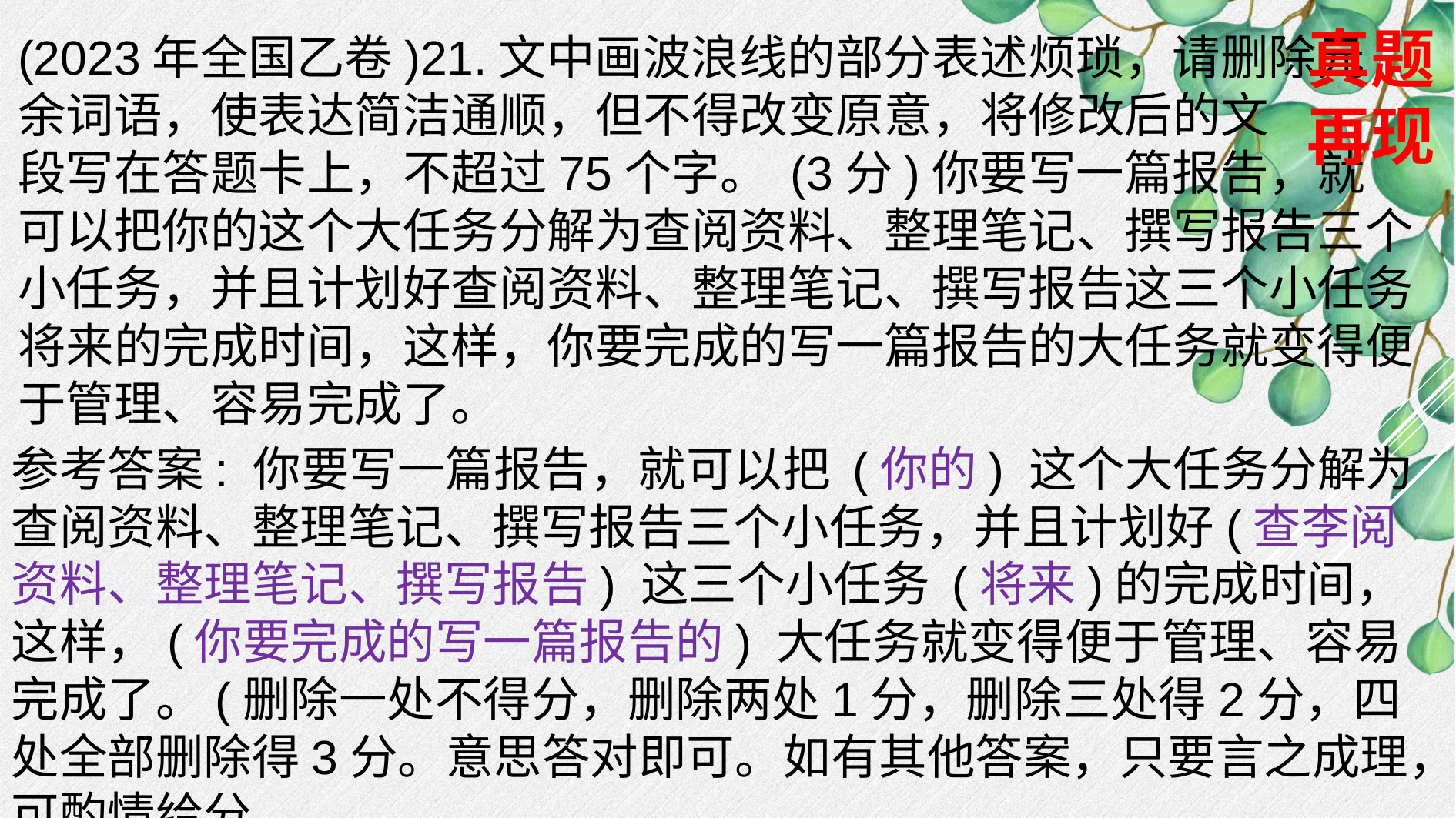

真题
再现
(2023年全国乙卷)21.文中画波浪线的部分表述烦琐，请删除元
余词语，使表达简洁通顺，但不得改变原意，将修改后的文
段写在答题卡上，不超过75个字。 (3分)你要写一篇报告，就
可以把你的这个大任务分解为查阅资料、整理笔记、撰写报告三个小任务，并且计划好查阅资料、整理笔记、撰写报告这三个小任务将来的完成时间，这样，你要完成的写一篇报告的大任务就变得便于管理、容易完成了。
参考答案: 你要写一篇报告，就可以把 (你的) 这个大任务分解为查阅资料、整理笔记、撰写报告三个小任务，并且计划好(查李阅资料、整理笔记、撰写报告) 这三个小任务 (将来)的完成时间，这样，(你要完成的写一篇报告的) 大任务就变得便于管理、容易完成了。(删除一处不得分，删除两处1分，删除三处得2分，四处全部删除得3分。意思答对即可。如有其他答案，只要言之成理，可酌情给分。